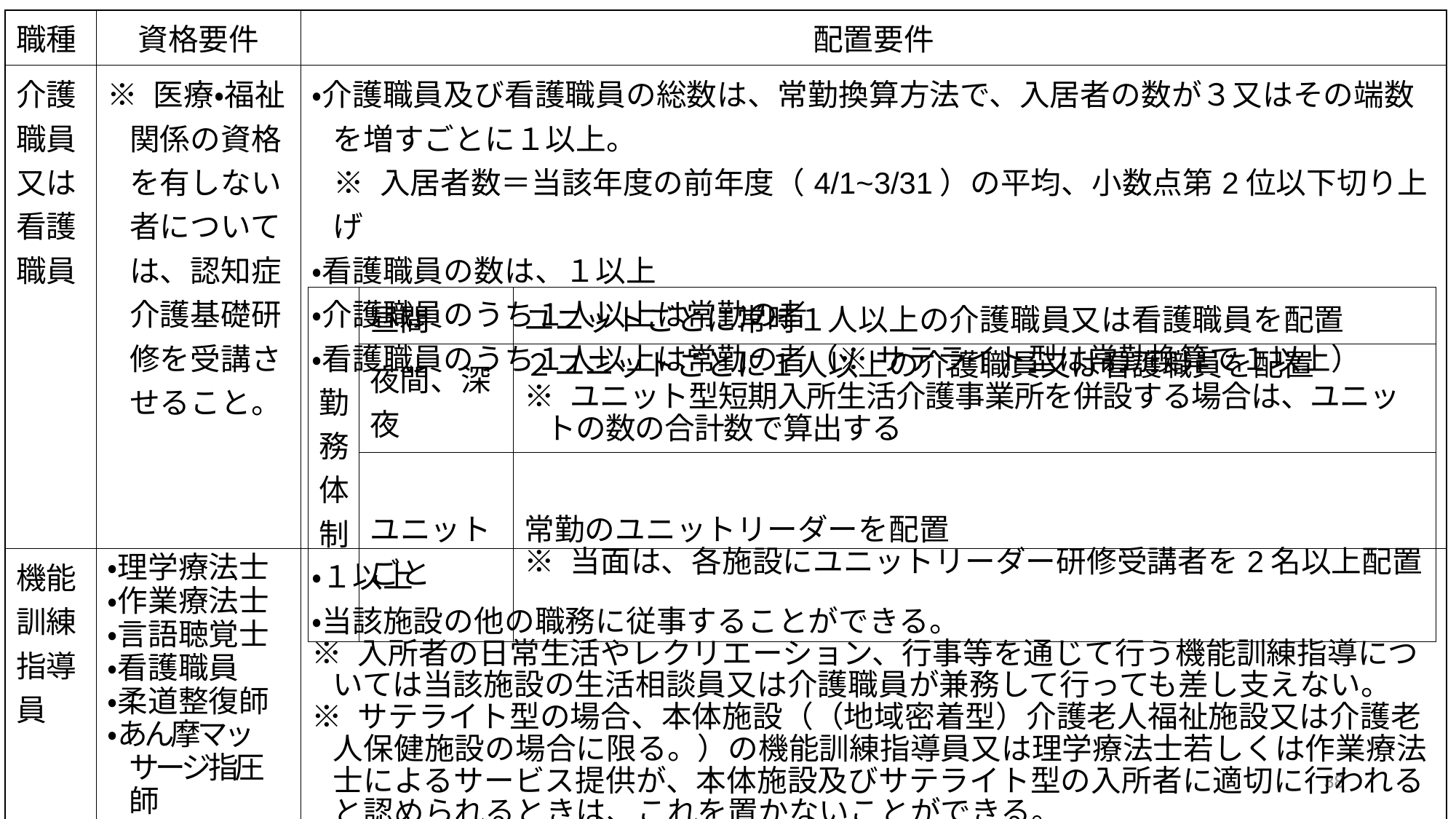

| 職種 | 資格要件 | 配置要件 |
| --- | --- | --- |
| 介護職員又は看護職員 | ※ 医療・福祉関係の資格を有しない者については、認知症介護基礎研修を受講させること。 | ・介護職員及び看護職員の総数は、常勤換算方法で、入居者の数が３又はその端数を増すごとに１以上。 ※ 入居者数＝当該年度の前年度（4/1~3/31）の平均、小数点第2位以下切り上げ ・看護職員の数は、１以上 ・介護職員のうち１人以上は常勤の者 ・看護職員のうち１人以上は常勤の者（※ サテライト型は常勤換算で１以上） |
| 機能訓練指導員 | ・理学療法士 ・作業療法士 ・言語聴覚士 ・看護職員 ・柔道整復師 ・あん摩マッサージ指圧師 | ・１以上 ・当該施設の他の職務に従事することができる。 ※ 入所者の日常生活やレクリエーション、行事等を通じて行う機能訓練指導については当該施設の生活相談員又は介護職員が兼務して行っても差し支えない。 ※ サテライト型の場合、本体施設（（地域密着型）介護老人福祉施設又は介護老人保健施設の場合に限る。）の機能訓練指導員又は理学療法士若しくは作業療法士によるサービス提供が、本体施設及びサテライト型の入所者に適切に行われると認められるときは、これを置かないことができる。 |
| 勤務体制 | 昼間 | ユニットごとに常時１人以上の介護職員又は看護職員を配置 |
| --- | --- | --- |
|  | 夜間、深夜 | ２ユニットごとに１人以上の介護職員又は看護職員を配置 ※ ユニット型短期入所生活介護事業所を併設する場合は、ユニットの数の合計数で算出する |
|  | ユニット ごと | 常勤のユニットリーダーを配置 ※ 当面は、各施設にユニットリーダー研修受講者を2名以上配置 |
38